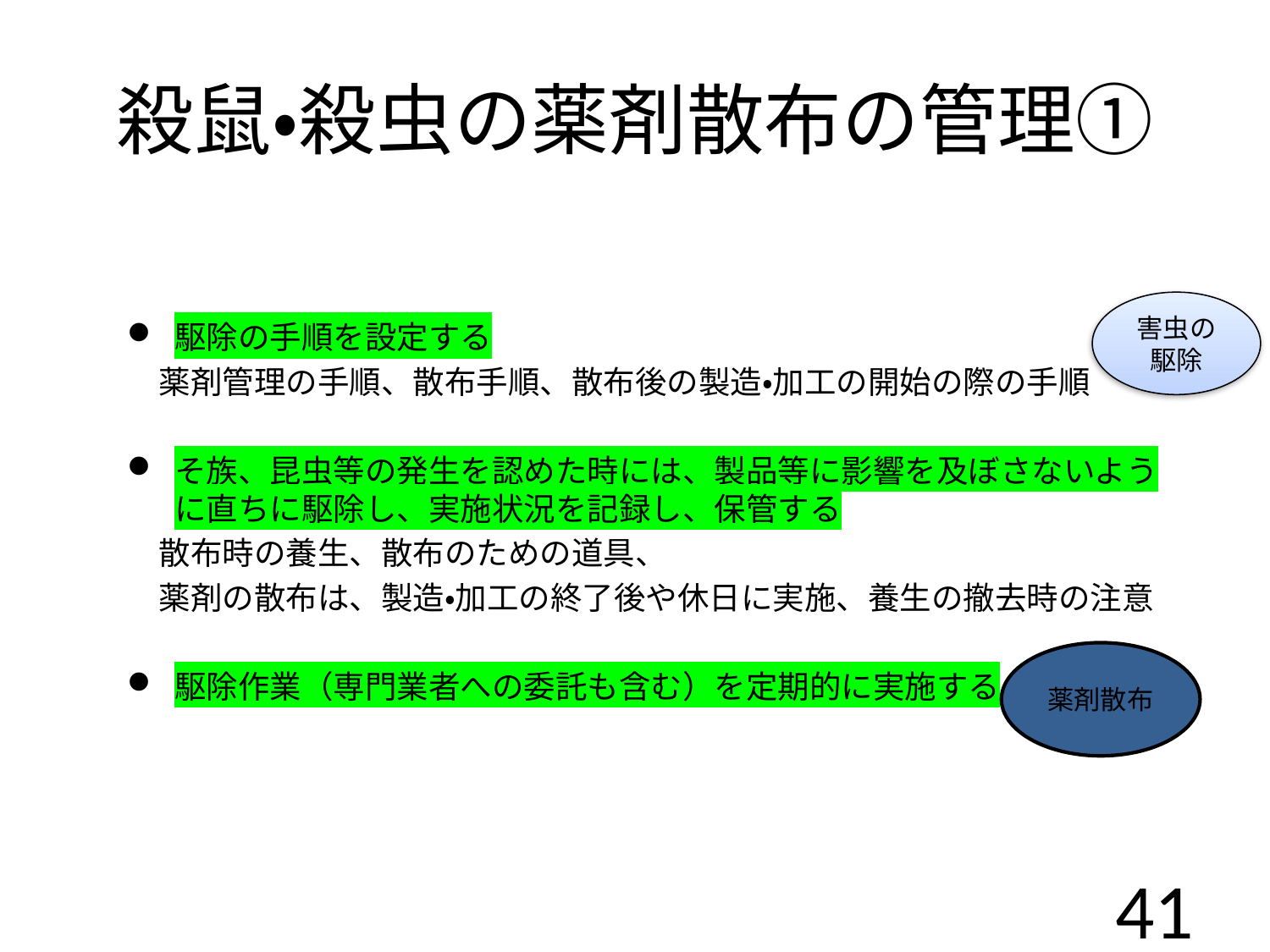

# 殺鼠・殺虫の薬剤散布の管理①
害虫の駆除
駆除の手順を設定する
　薬剤管理の手順、散布手順、散布後の製造・加工の開始の際の手順

そ族、昆虫等の発生を認めた時には、製品等に影響を及ぼさないように直ちに駆除し、実施状況を記録し、保管する
　散布時の養生、散布のための道具、
　薬剤の散布は、製造・加工の終了後や休日に実施、養生の撤去時の注意

駆除作業（専門業者への委託も含む）を定期的に実施する
薬剤散布
41